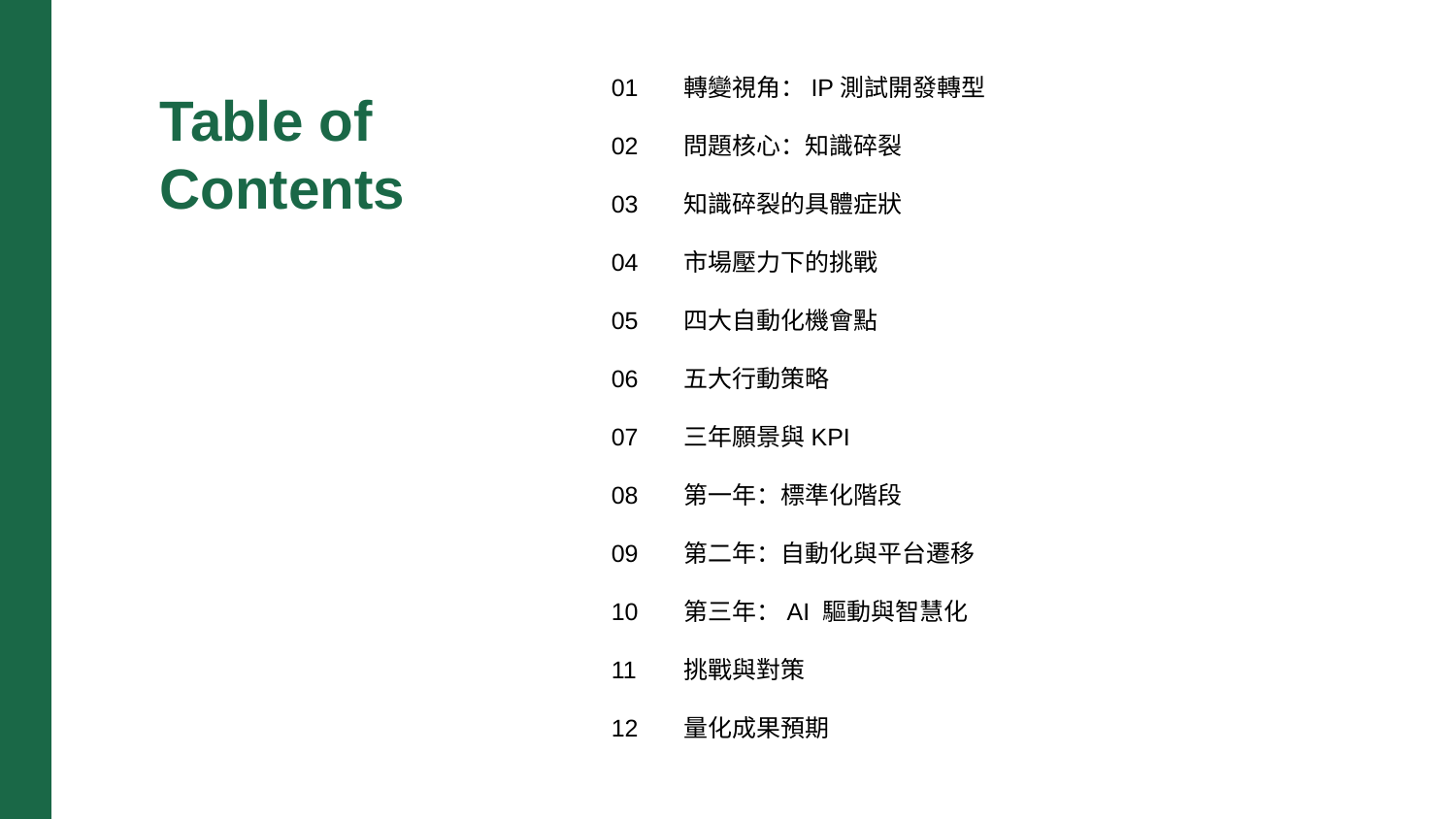

01
轉變視角：IP測試開發轉型
Table of Contents
02
問題核心：知識碎裂
03
知識碎裂的具體症狀
04
市場壓力下的挑戰
05
四大自動化機會點
06
五大行動策略
07
三年願景與KPI
08
第一年：標準化階段
09
第二年：自動化與平台遷移
10
第三年：AI 驅動與智慧化
11
挑戰與對策
12
量化成果預期